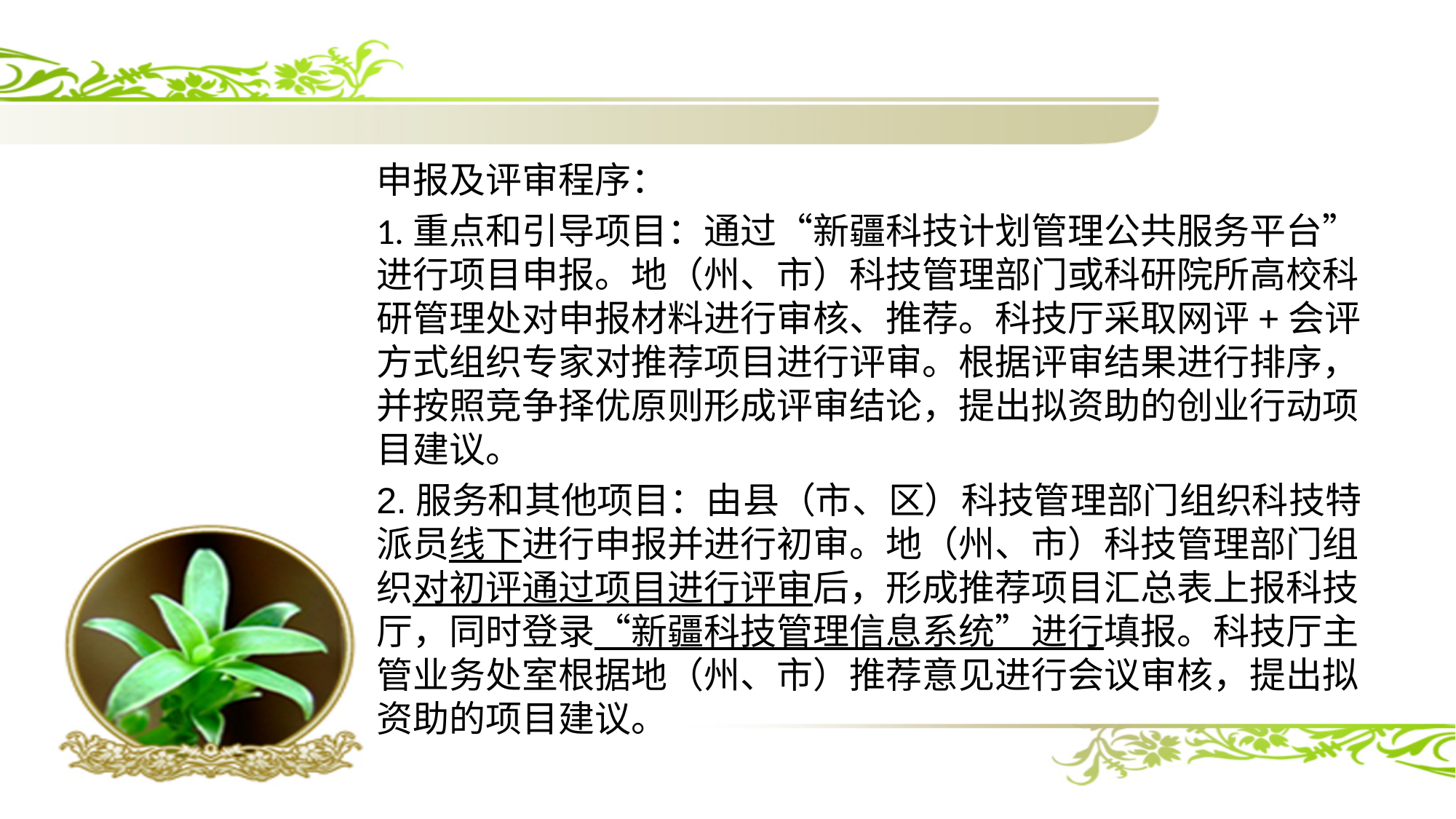

申报及评审程序：
1.重点和引导项目：通过“新疆科技计划管理公共服务平台”进行项目申报。地（州、市）科技管理部门或科研院所高校科研管理处对申报材料进行审核、推荐。科技厅采取网评+会评方式组织专家对推荐项目进行评审。根据评审结果进行排序，并按照竞争择优原则形成评审结论，提出拟资助的创业行动项目建议。
2.服务和其他项目：由县（市、区）科技管理部门组织科技特派员线下进行申报并进行初审。地（州、市）科技管理部门组织对初评通过项目进行评审后，形成推荐项目汇总表上报科技厅，同时登录“新疆科技管理信息系统”进行填报。科技厅主管业务处室根据地（州、市）推荐意见进行会议审核，提出拟资助的项目建议。